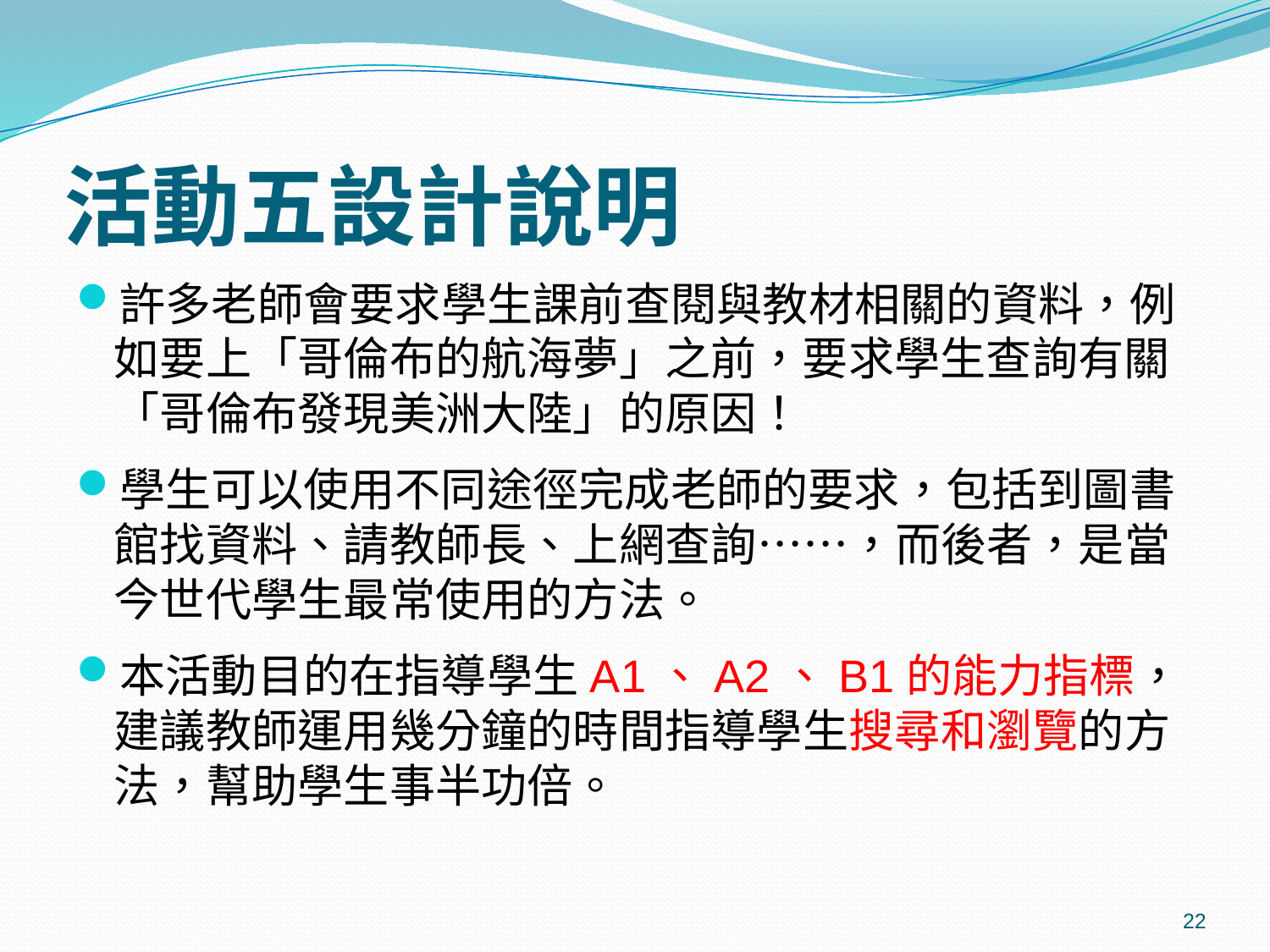

# 活動五設計說明
許多老師會要求學生課前查閱與教材相關的資料，例如要上「哥倫布的航海夢」之前，要求學生查詢有關「哥倫布發現美洲大陸」的原因！
學生可以使用不同途徑完成老師的要求，包括到圖書館找資料、請教師長、上網查詢……，而後者，是當今世代學生最常使用的方法。
本活動目的在指導學生A1、A2、B1的能力指標，建議教師運用幾分鐘的時間指導學生搜尋和瀏覽的方法，幫助學生事半功倍。

22